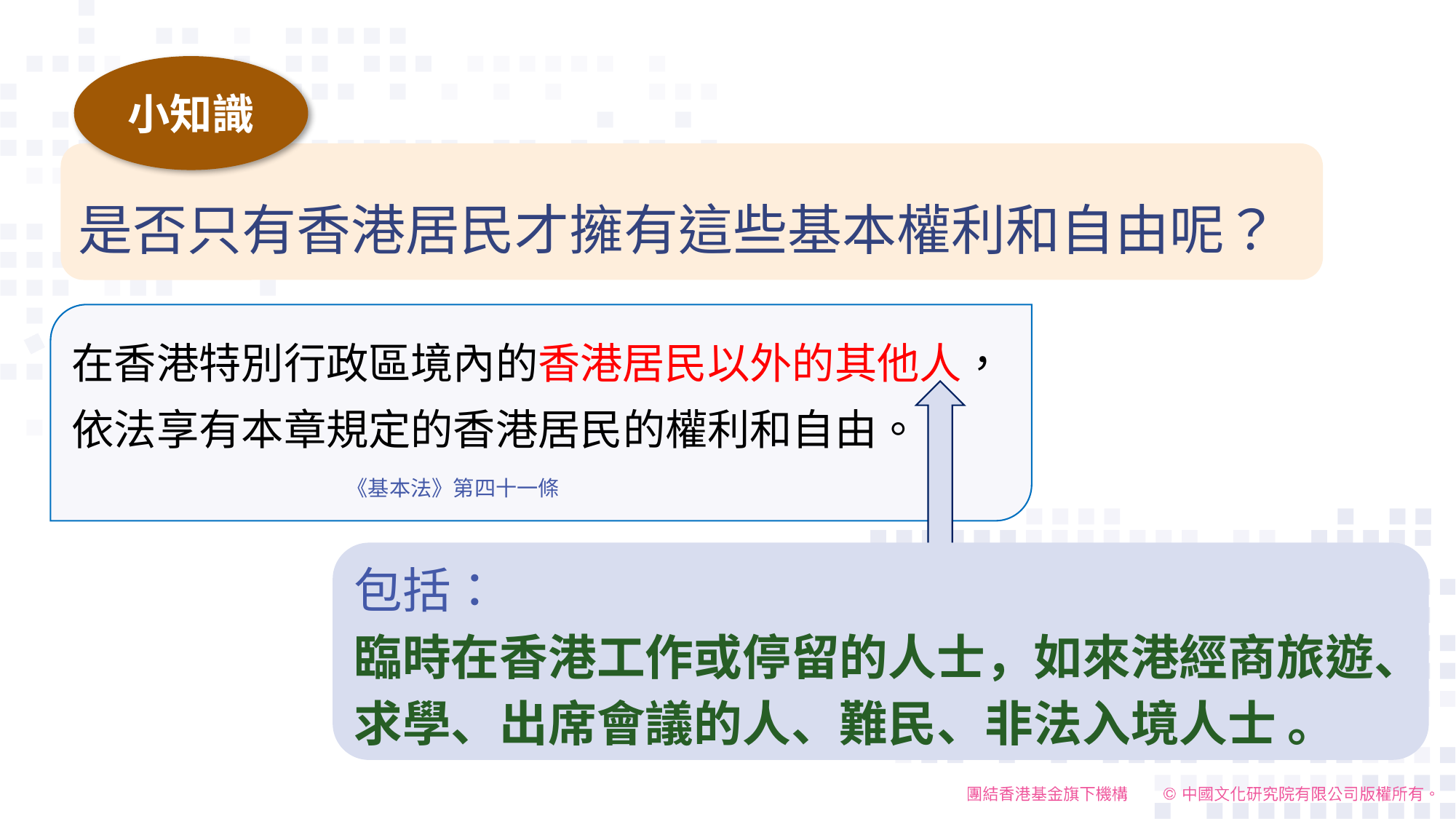

小知識

是否只有香港居民才擁有這些基本權利和自由呢？
在香港特別行政區境內的香港居民以外的其他人，依法享有本章規定的香港居民的權利和自由。
                            《基本法》第四十一條

包括：
臨時在香港工作或停留的人士，如來港經商旅遊、求學、出席會議的人、難民、非法入境人士 。